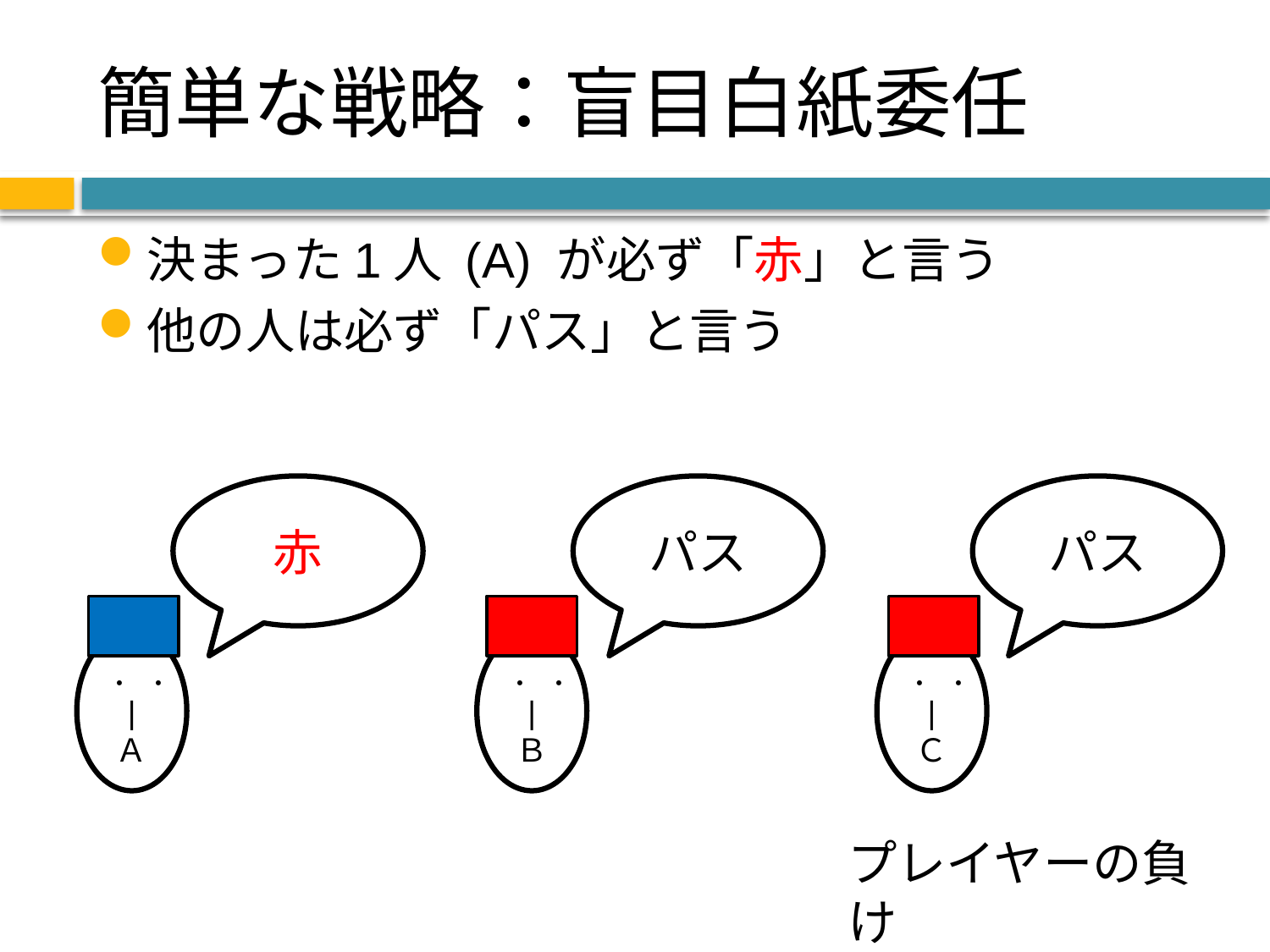

# 簡単な戦略：盲目白紙委任
決まった1人 (A) が必ず「赤」と言う
他の人は必ず「パス」と言う
赤
パス
パス

． ．
|
Ａ
． ．
|
Ｂ
． ．
|
Ｃ
プレイヤーの負け